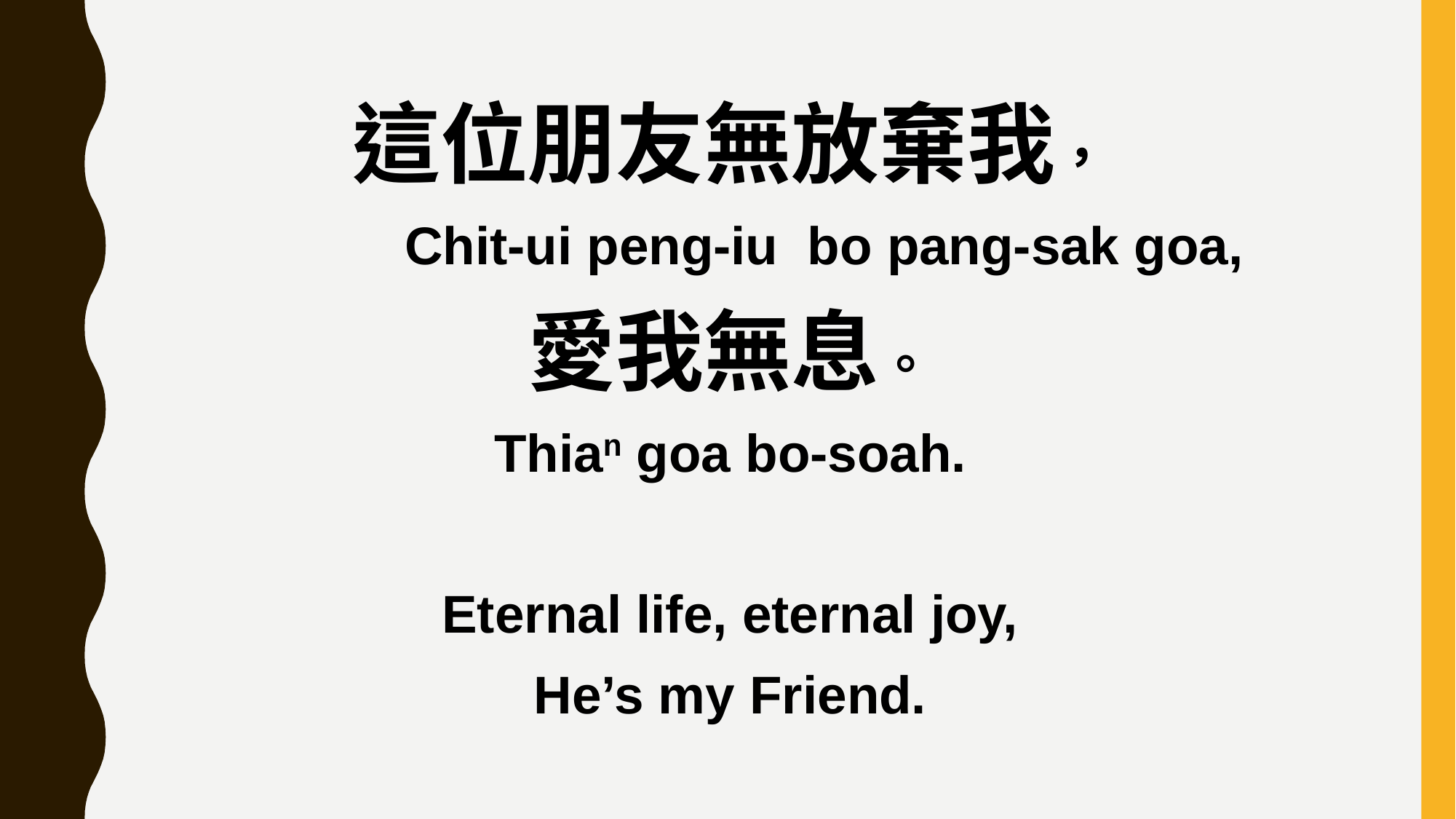

這位朋友無放棄我，
              Chit-ui peng-iu  bo pang-sak goa,
愛我無息。
Thian goa bo-soah.

Eternal life, eternal joy,
He’s my Friend.